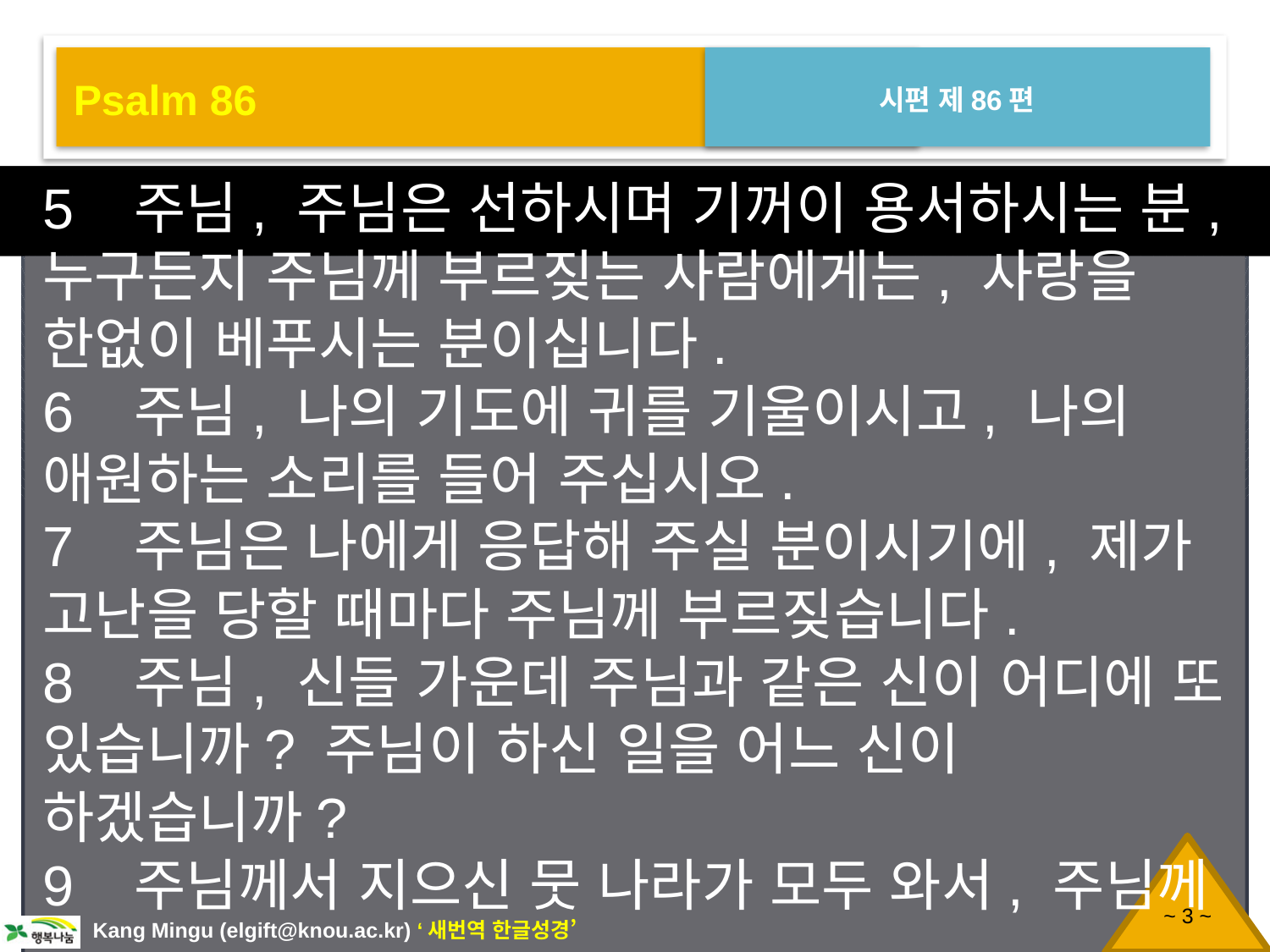

Psalm 86
시편 제86편
5   주님, 주님은 선하시며 기꺼이 용서하시는 분, 누구든지 주님께 부르짖는 사람에게는, 사랑을 한없이 베푸시는 분이십니다.
6   주님, 나의 기도에 귀를 기울이시고, 나의 애원하는 소리를 들어 주십시오.
7   주님은 나에게 응답해 주실 분이시기에, 제가 고난을 당할 때마다 주님께 부르짖습니다.
8   주님, 신들 가운데 주님과 같은 신이 어디에 또 있습니까? 주님이 하신 일을 어느 신이 하겠습니까?
9   주님께서 지으신 뭇 나라가 모두 와서, 주님께